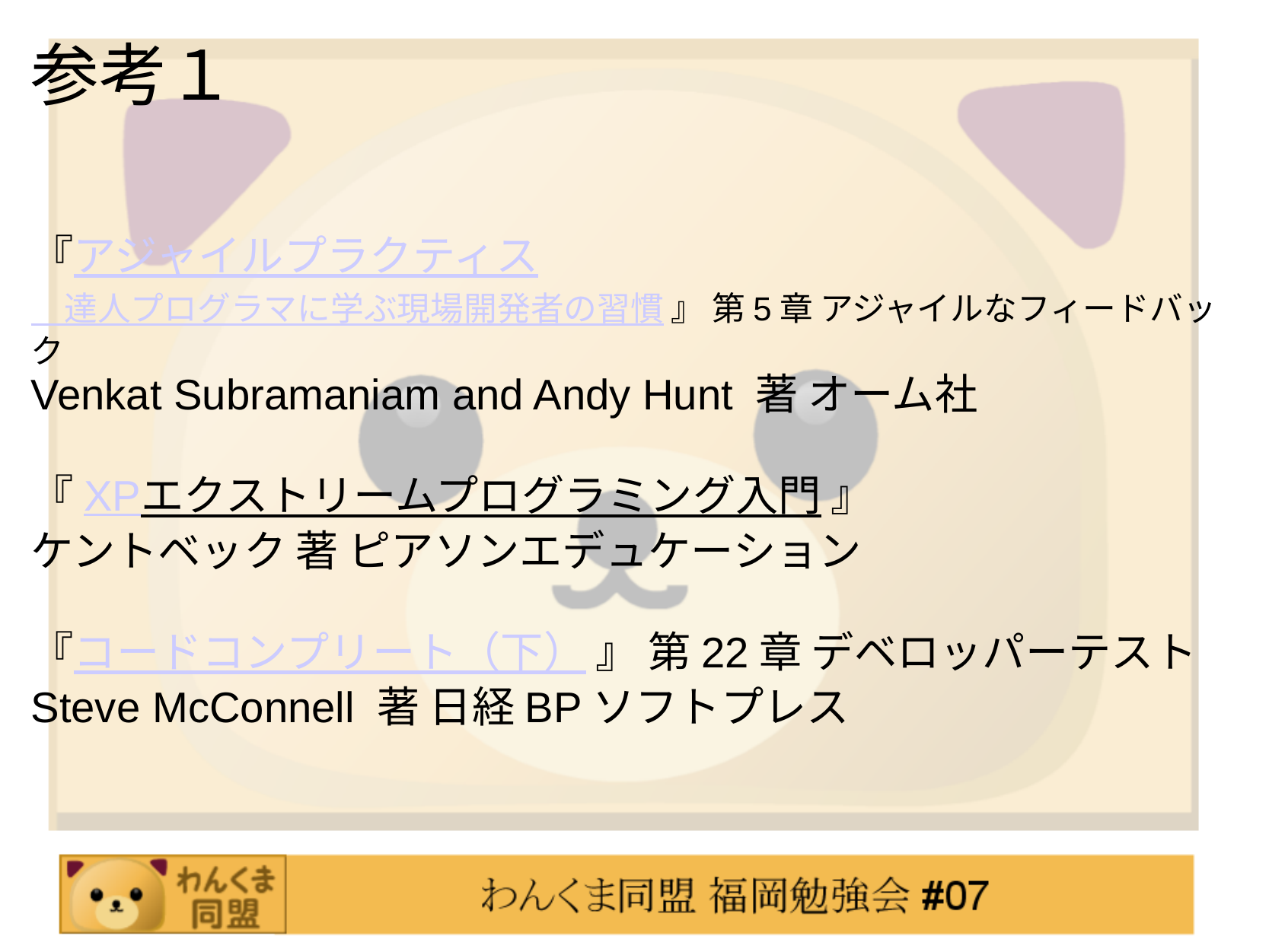

# 参考１
『アジャイルプラクティス
　達人プログラマに学ぶ現場開発者の習慣 』 第5章 アジャイルなフィードバック
Venkat Subramaniam and Andy Hunt 著 オーム社

『XPエクストリームプログラミング入門 』
ケントベック 著 ピアソンエデュケーション

『コードコンプリート（下） 』 第22章 デベロッパーテスト
Steve McConnell 著 日経BPソフトプレス